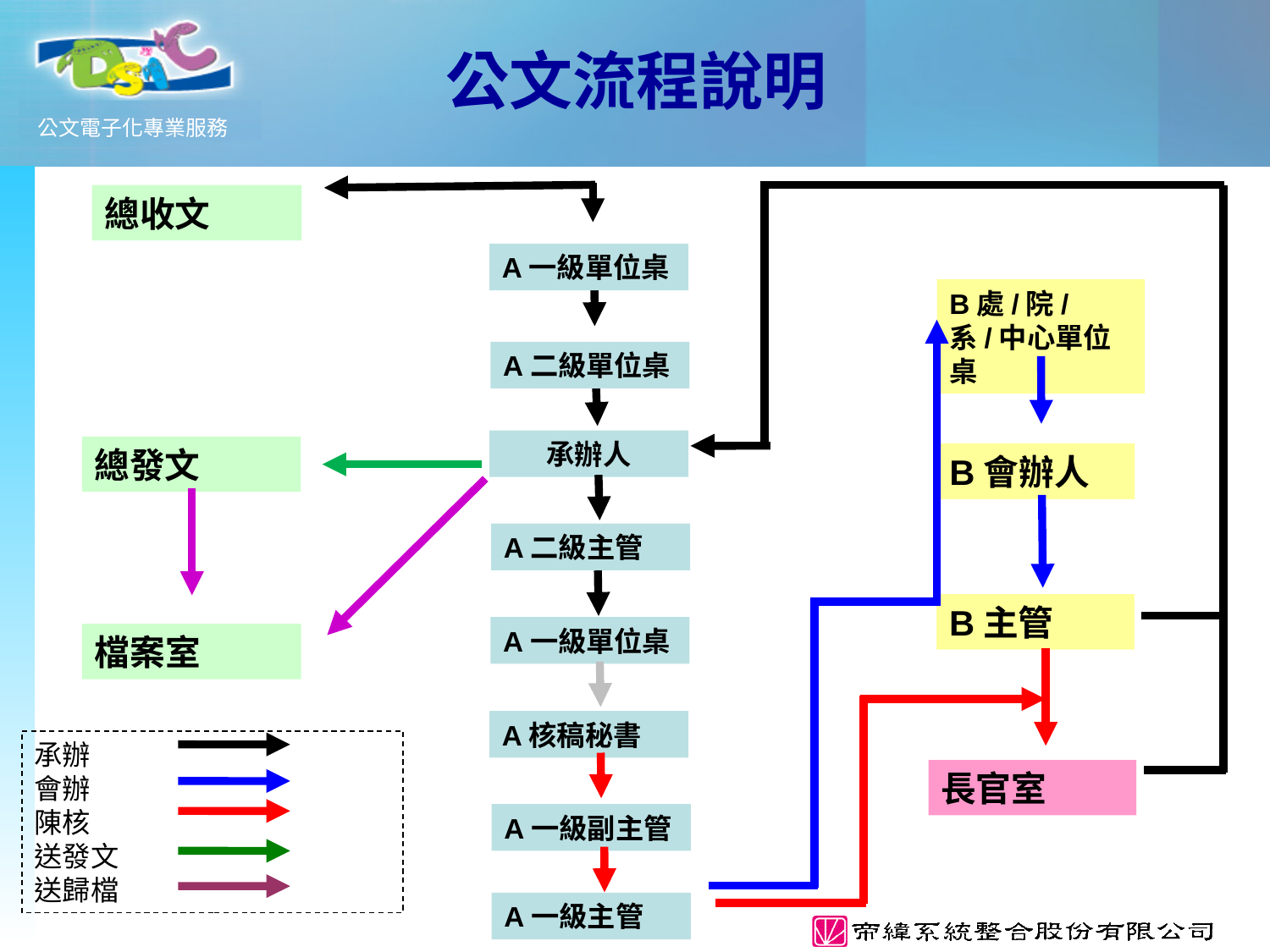

公文流程說明
總收文

A一級單位桌
B處/院/系/中心單位桌
B1組收發
B會辦人
B1組收發
B主管
A二級單位桌
承辦人
總發文
檔案室
A二級主管
A一級單位桌
長官室
A核稿秘書
承辦
會辦
陳核
送發文
送歸檔

A一級副主管
A一級主管